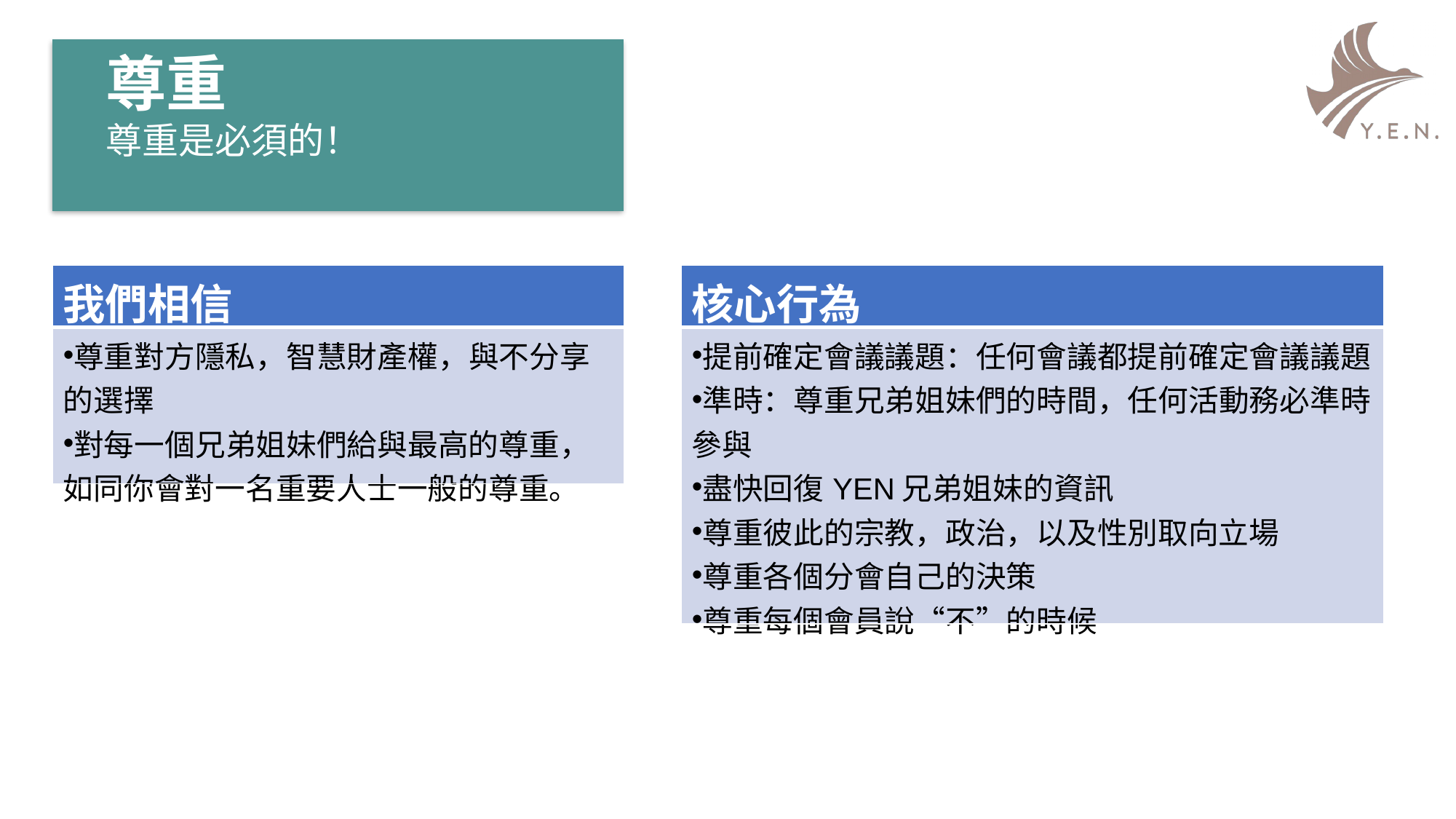

尊重
尊重是必須的！
| 我們相信 |
| --- |
| 尊重對方隱私，智慧財產權，與不分享的選擇 對每一個兄弟姐妹們給與最高的尊重，如同你會對一名重要人士一般的尊重。 |
| 核心行為 |
| --- |
| 提前確定會議議題：任何會議都提前確定會議議題 準時：尊重兄弟姐妹們的時間，任何活動務必準時參與 盡快回復YEN兄弟姐妹的資訊 尊重彼此的宗教，政治，以及性別取向立場 尊重各個分會自己的決策 尊重每個會員說“不”的時候 |